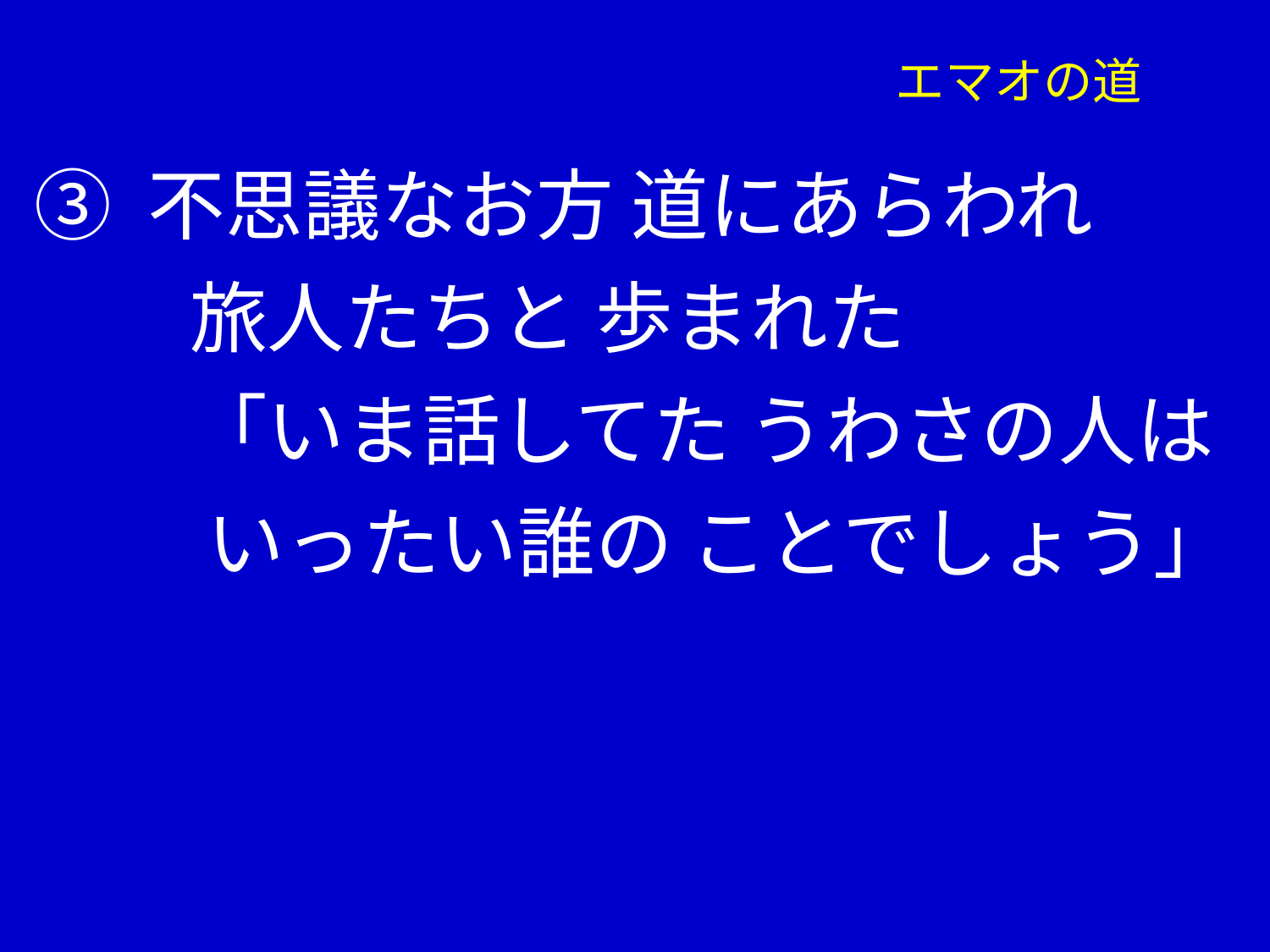

# エマオの道
③ 不思議なお方 道にあらわれ
　　旅人たちと 歩まれた
　　「いま話してた うわさの人は
　　 いったい誰の ことでしょう」